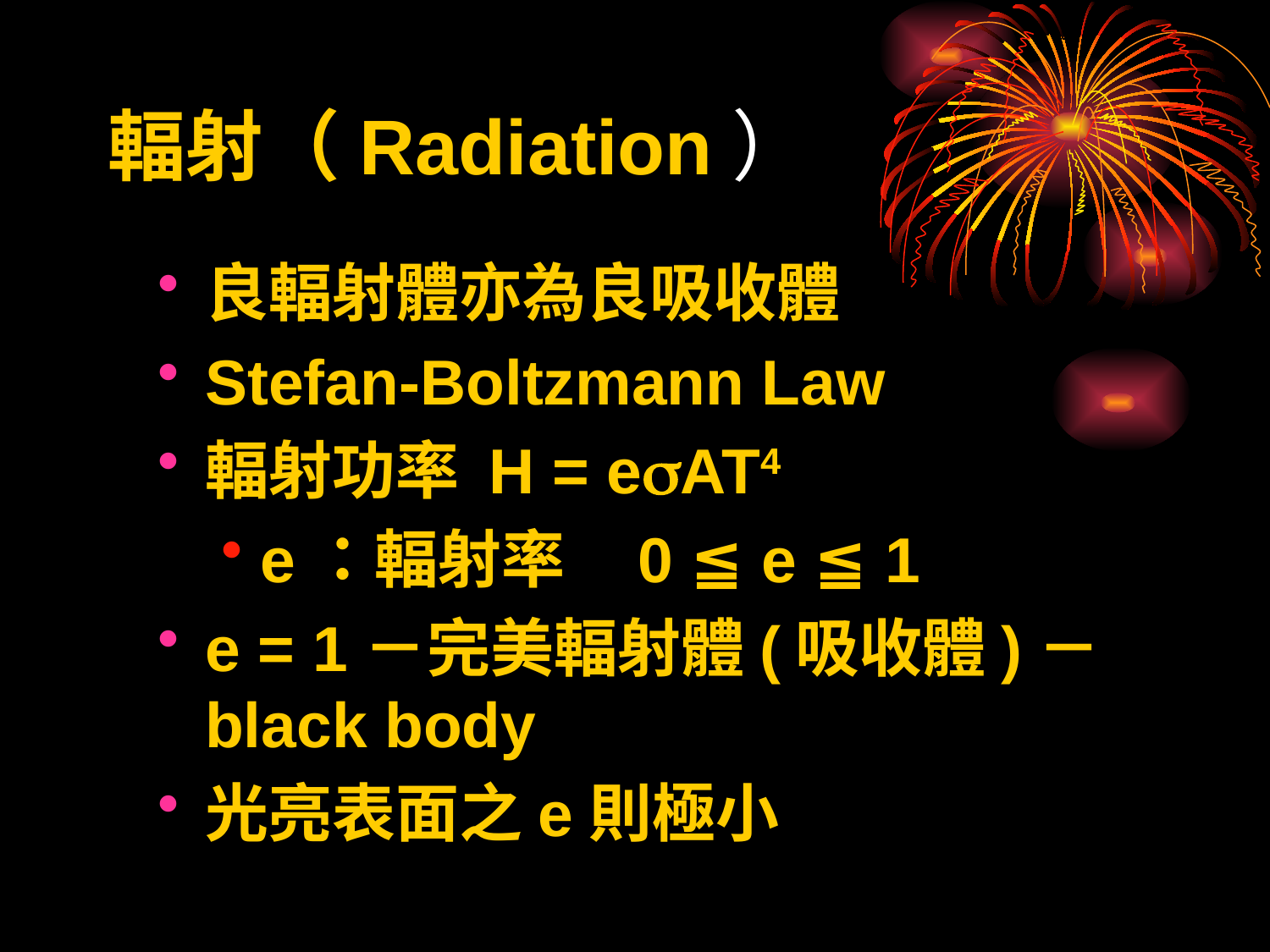

# 輻射（Radiation）
良輻射體亦為良吸收體
Stefan-Boltzmann Law
輻射功率 H = eσAT4
e：輻射率    0 ≦ e ≦ 1
e = 1－完美輻射體(吸收體)－black body
光亮表面之e則極小